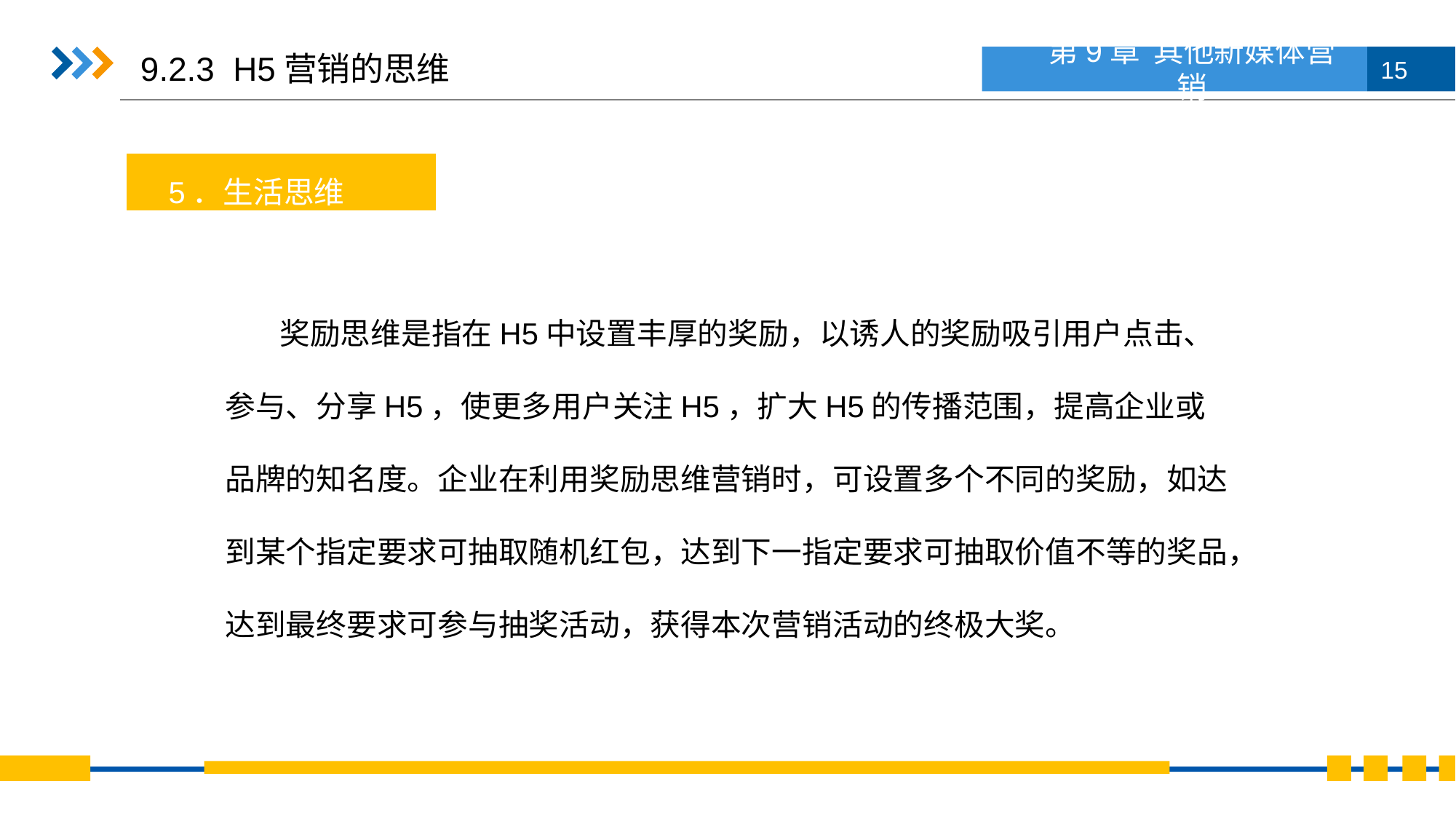

9.2.3  H5营销的思维
5．生活思维
奖励思维是指在H5中设置丰厚的奖励，以诱人的奖励吸引用户点击、参与、分享H5，使更多用户关注H5，扩大H5的传播范围，提高企业或品牌的知名度。企业在利用奖励思维营销时，可设置多个不同的奖励，如达到某个指定要求可抽取随机红包，达到下一指定要求可抽取价值不等的奖品，达到最终要求可参与抽奖活动，获得本次营销活动的终极大奖。